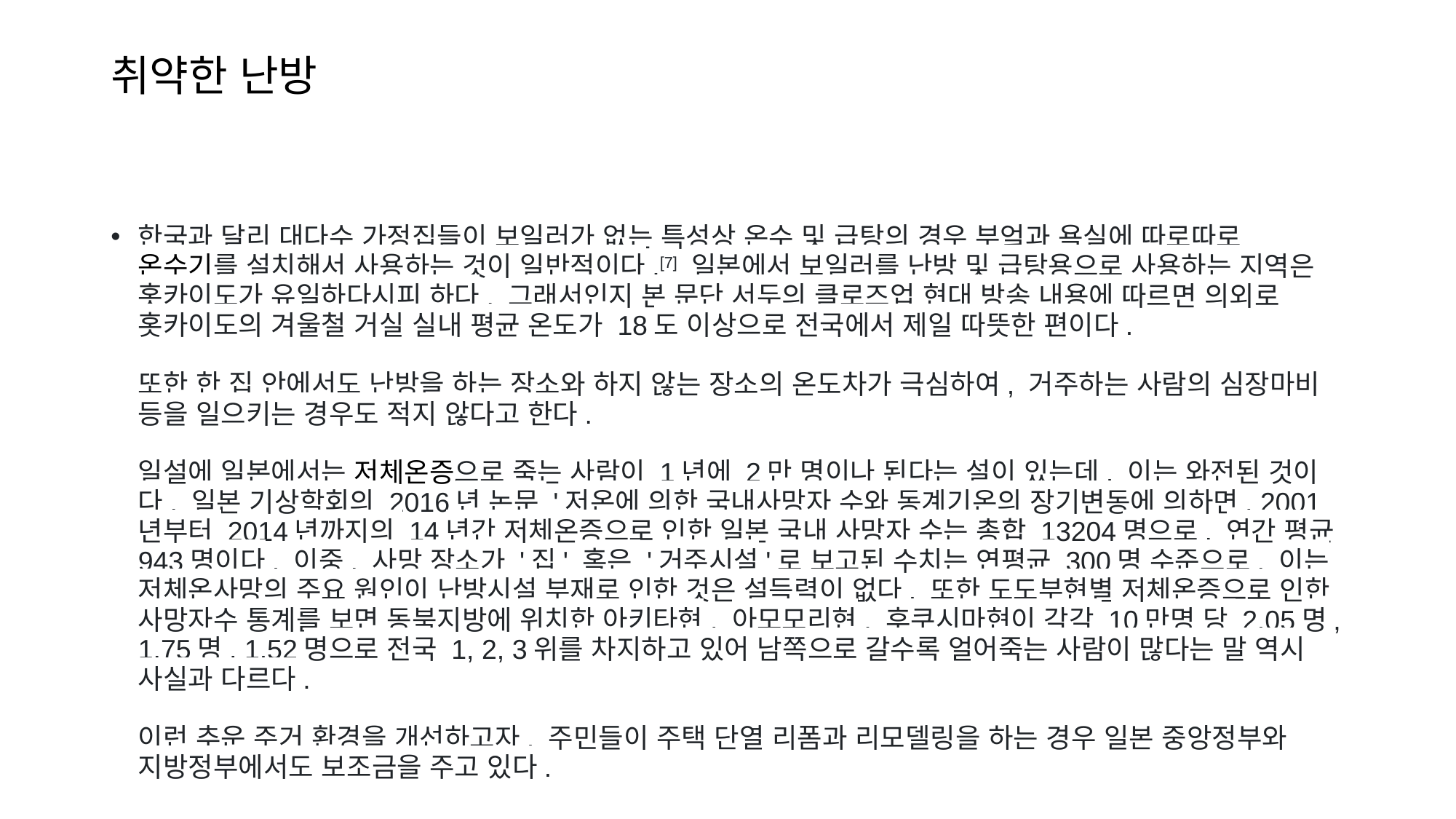

# 취약한 난방
한국과 달리 대다수 가정집들이 보일러가 없는 특성상 온수 및 급탕의 경우 부엌과 욕실에 따로따로 온수기를 설치해서 사용하는 것이 일반적이다.[7] 일본에서 보일러를 난방 및 급탕용으로 사용하는 지역은 홋카이도가 유일하다시피 하다. 그래서인지 본 문단 서두의 클로즈업 현대 방송 내용에 따르면 의외로 홋카이도의 겨울철 거실 실내 평균 온도가 18도 이상으로 전국에서 제일 따뜻한 편이다.
또한 한 집 안에서도 난방을 하는 장소와 하지 않는 장소의 온도차가 극심하여, 거주하는 사람의 심장마비 등을 일으키는 경우도 적지 않다고 한다.
일설에 일본에서는 저체온증으로 죽는 사람이 1년에 2만 명이나 된다는 설이 있는데, 이는 와전된 것이다. 일본 기상학회의 2016년 논문 '저온에 의한 국내사망자 수와 동계기온의 장기변동에 의하면, 2001년부터 2014년까지의 14년간 저체온증으로 인한 일본 국내 사망자 수는 총합 13204명으로, 연간 평균 943명이다. 이중, 사망 장소가 '집' 혹은 '거주시설'로 보고된 수치는 연평균 300명 수준으로, 이는 저체온사망의 주요 원인이 난방시설 부재로 인한 것은 설득력이 없다. 또한 도도부현별 저체온증으로 인한 사망자수 통계를 보면 동북지방에 위치한 아키타현, 아모모리현, 후쿠시마현이 각각 10만명 당 2.05명, 1.75명, 1.52명으로 전국 1, 2, 3위를 차지하고 있어 남쪽으로 갈수록 얼어죽는 사람이 많다는 말 역시 사실과 다르다.
이런 추운 주거 환경을 개선하고자, 주민들이 주택 단열 리폼과 리모델링을 하는 경우 일본 중앙정부와 지방정부에서도 보조금을 주고 있다.